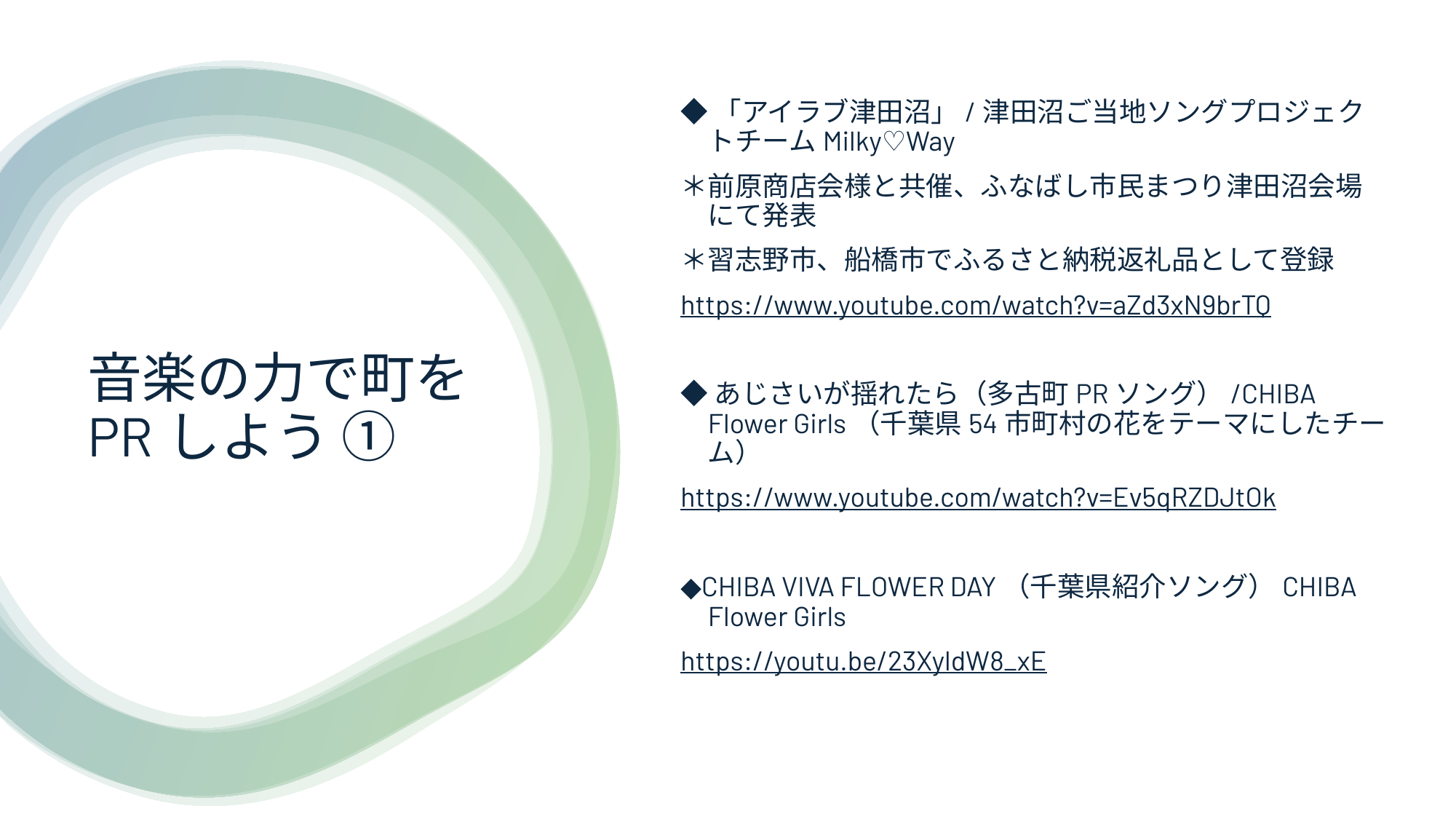

◆「アイラブ津田沼」/津田沼ご当地ソングプロジェクトチームMilky♡Way
＊前原商店会様と共催、ふなばし市民まつり津田沼会場にて発表
＊習志野市、船橋市でふるさと納税返礼品として登録
https://www.youtube.com/watch?v=aZd3xN9brTQ

◆あじさいが揺れたら（多古町PRソング）/CHIBA Flower Girls（千葉県54市町村の花をテーマにしたチーム）
https://www.youtube.com/watch?v=Ev5qRZDJtOk

◆CHIBA VIVA FLOWER DAY（千葉県紹介ソング）CHIBA Flower Girls
https://youtu.be/23XyldW8_xE

# 音楽の力で町をPRしよう ①